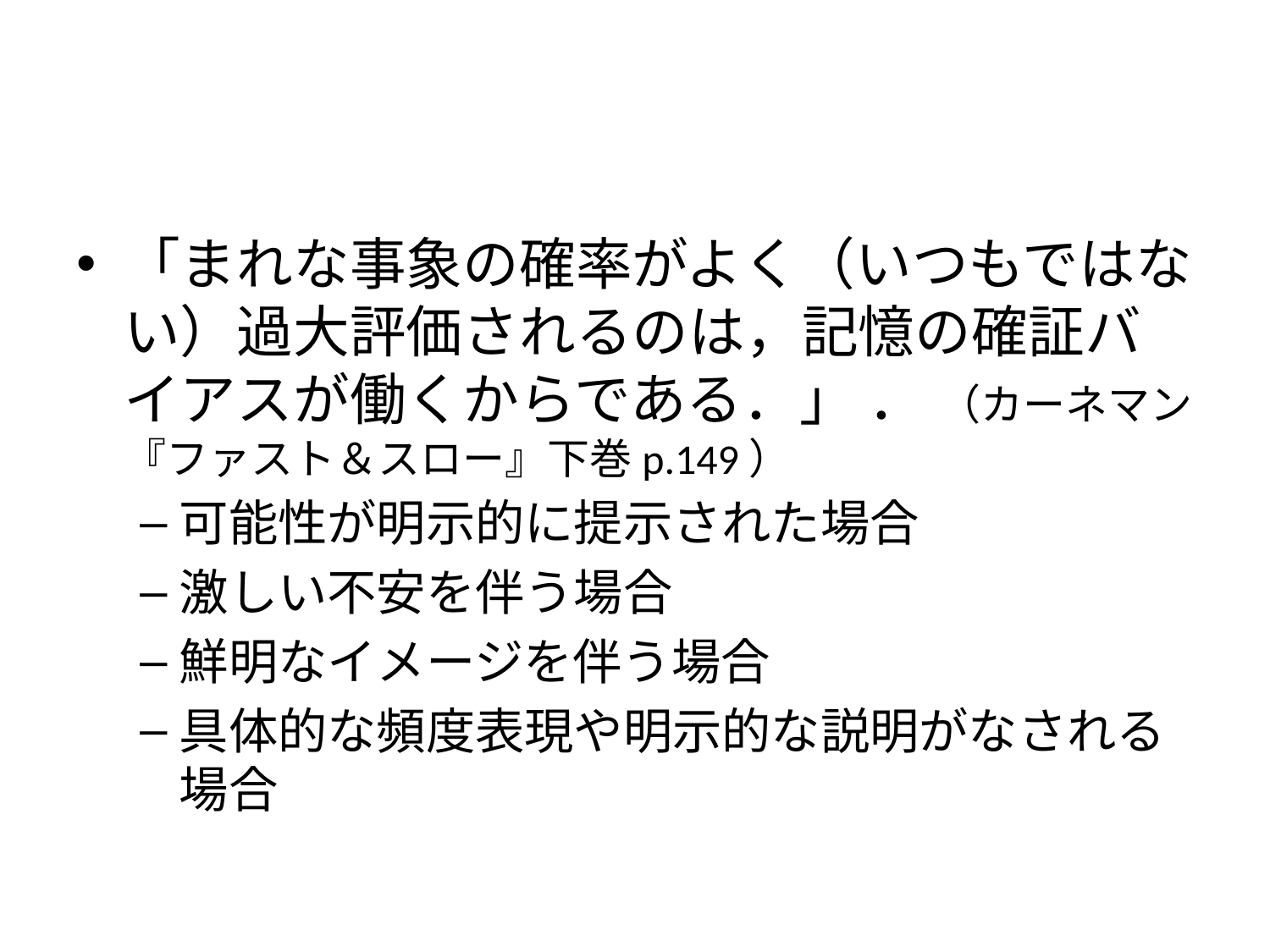

#
「まれな事象の確率がよく（いつもではない）過大評価されるのは，記憶の確証バイアスが働くからである．」 ． （カーネマン『ファスト＆スロー』下巻p.149）
可能性が明示的に提示された場合
激しい不安を伴う場合
鮮明なイメージを伴う場合
具体的な頻度表現や明示的な説明がなされる場合